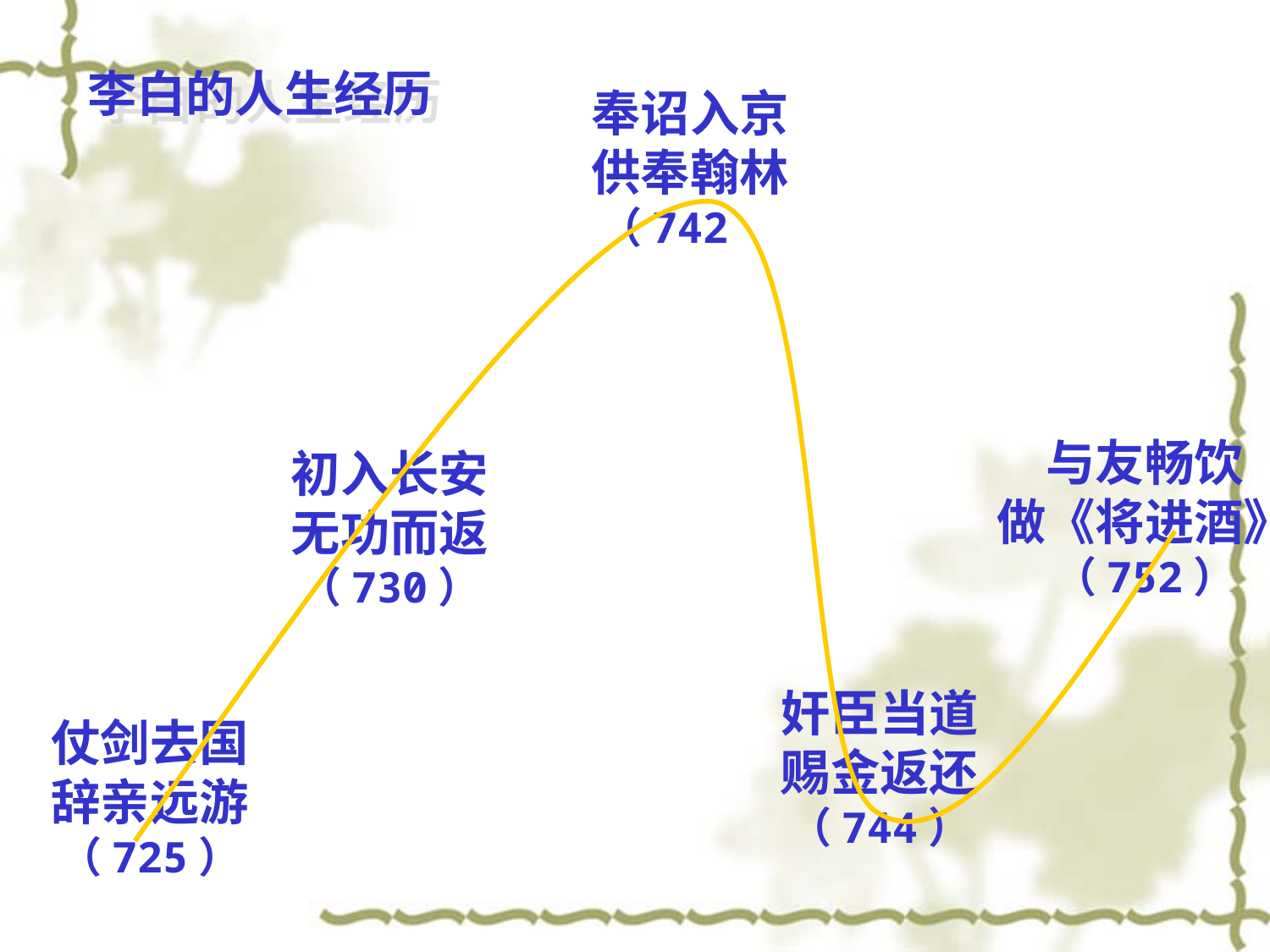

李白的人生经历

奉诏入京
供奉翰林
（742）

与友畅饮
做《将进酒》
（752）
初入长安
无功而返
（730）
奸臣当道
赐金返还
（744）
仗剑去国
辞亲远游（725）